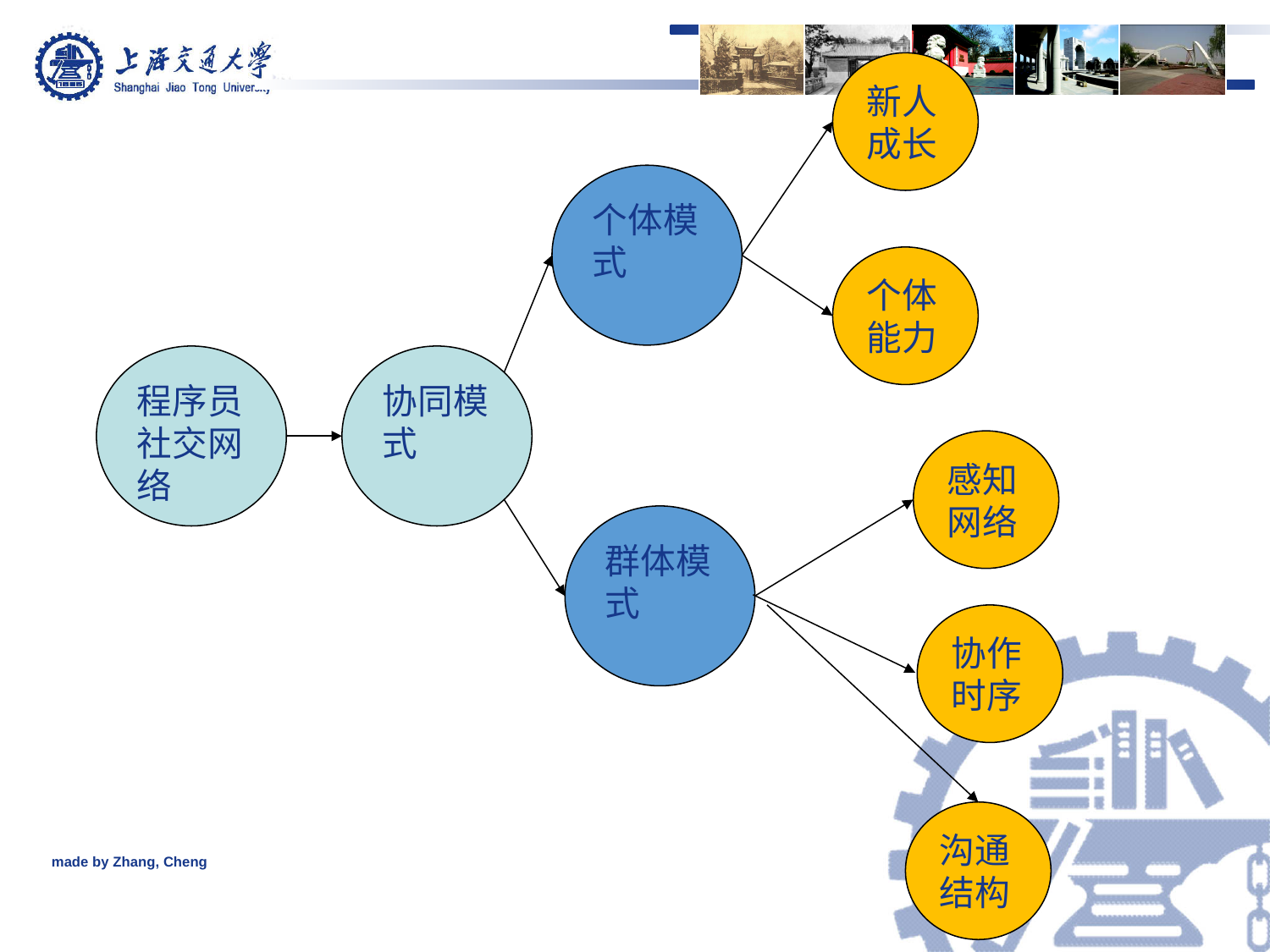

新人成长
个体模式
个体能力
程序员社交网络
协同模式
感知网络
群体模式
协作时序
沟通结构
made by Zhang, Cheng